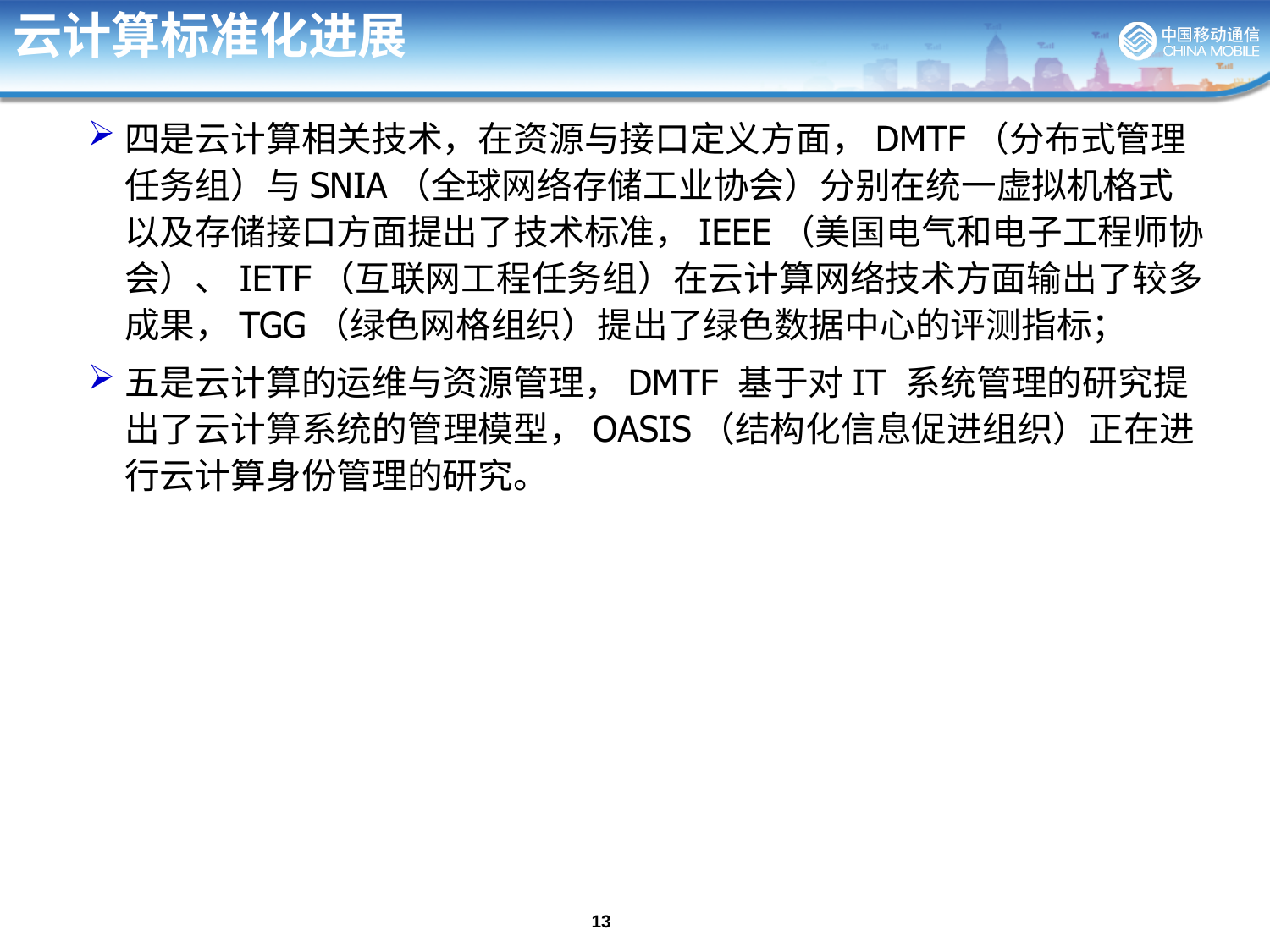

# 云计算标准化进展
四是云计算相关技术，在资源与接口定义方面，DMTF（分布式管理任务组）与SNIA（全球网络存储工业协会）分别在统一虚拟机格式以及存储接口方面提出了技术标准，IEEE（美国电气和电子工程师协会）、IETF（互联网工程任务组）在云计算网络技术方面输出了较多成果，TGG（绿色网格组织）提出了绿色数据中心的评测指标；
五是云计算的运维与资源管理，DMTF 基于对IT 系统管理的研究提出了云计算系统的管理模型，OASIS（结构化信息促进组织）正在进行云计算身份管理的研究。